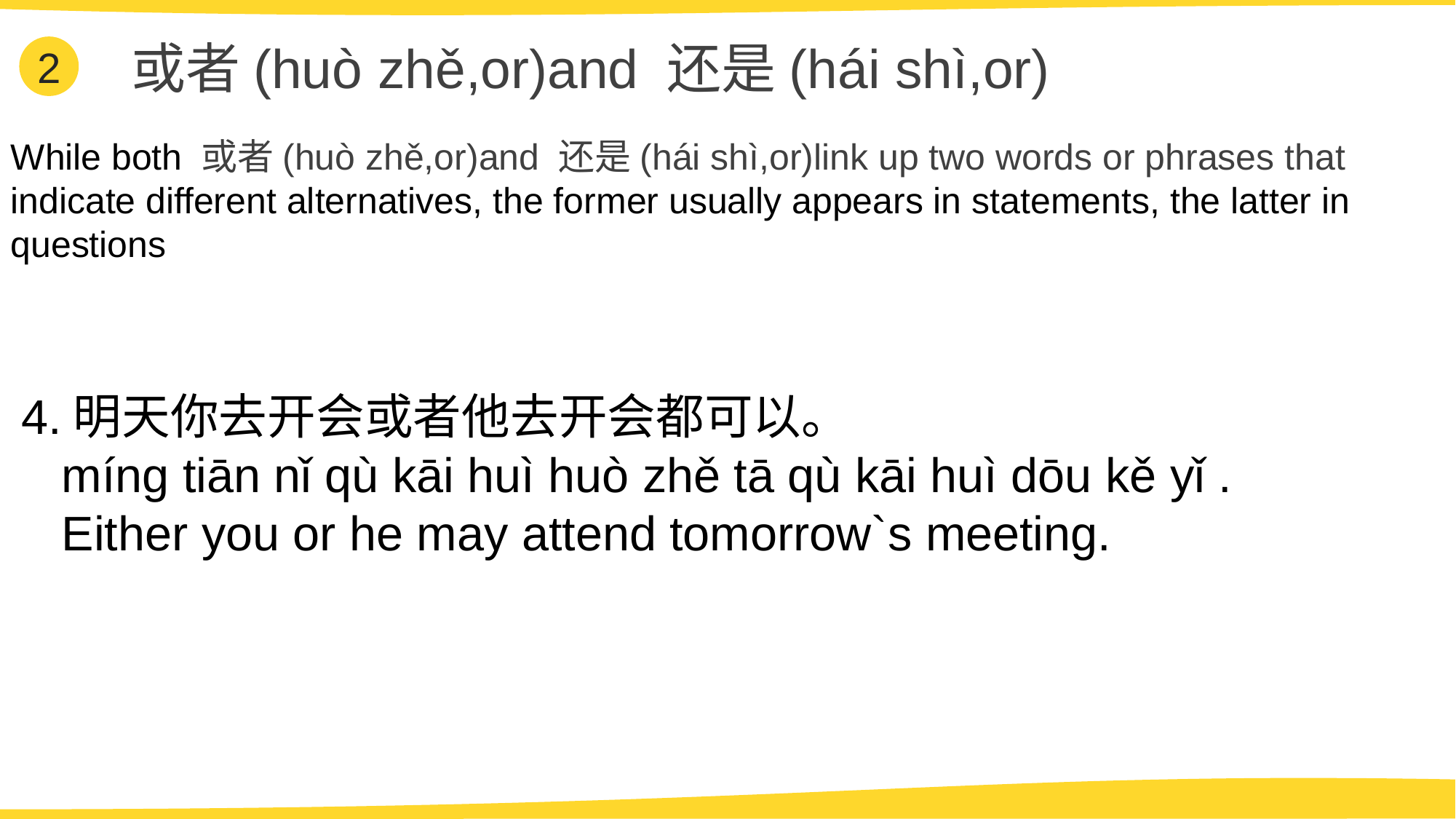

或者(huò zhě,or)and 还是(hái shì,or)
2
While both 或者(huò zhě,or)and 还是(hái shì,or)link up two words or phrases that
indicate different alternatives, the former usually appears in statements, the latter in questions
4.明天你去开会或者他去开会都可以。
   míng tiān nǐ qù kāi huì huò zhě tā qù kāi huì dōu kě yǐ .
   Either you or he may attend tomorrow`s meeting.